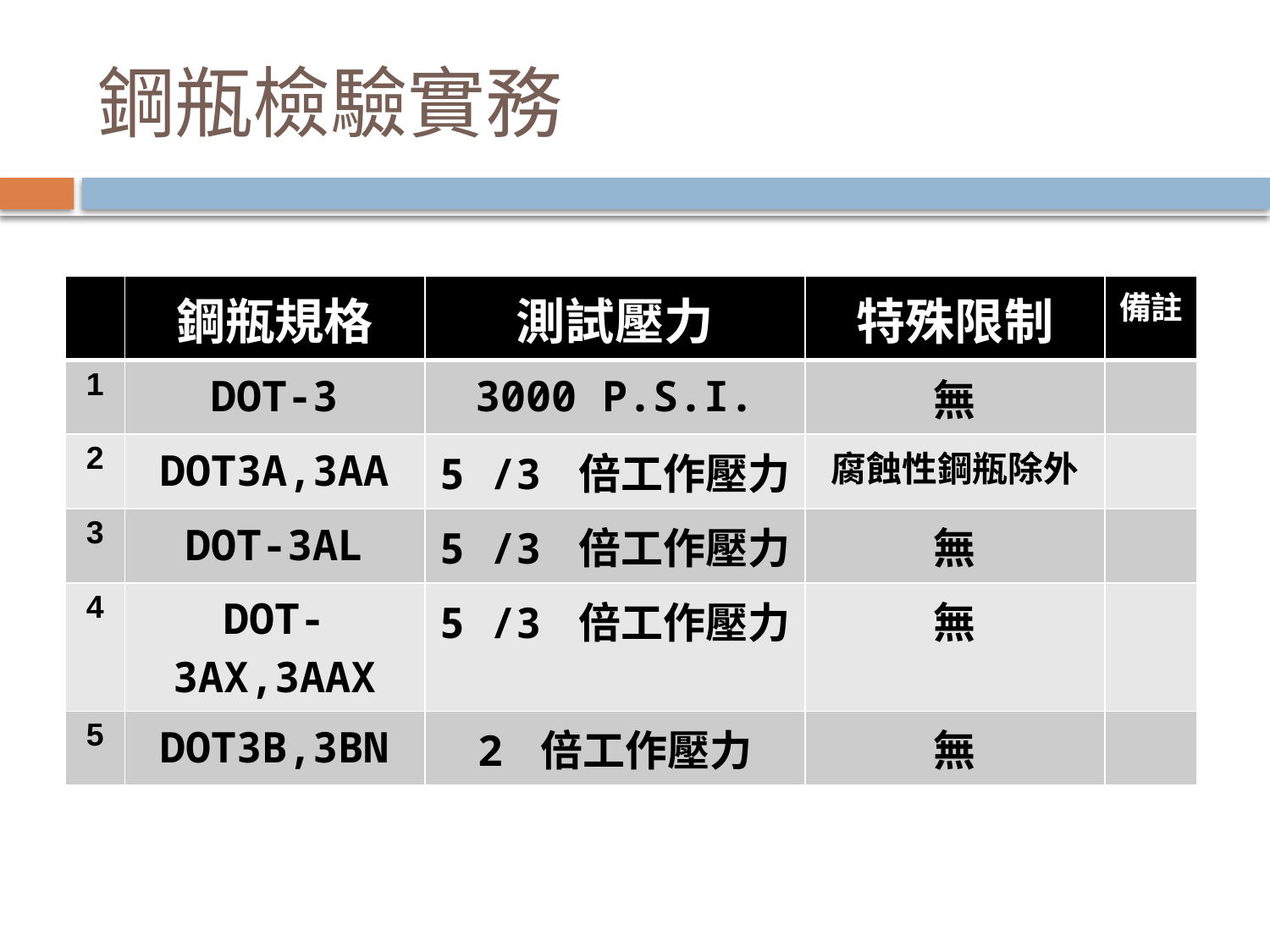

# 鋼瓶檢驗實務
|  | 鋼瓶規格 | 測試壓力 | 特殊限制 | 備註 |
| --- | --- | --- | --- | --- |
| 1 | DOT-3 | 3000 P.S.I. | 無 |  |
| 2 | DOT3A,3AA | 5 /3 倍工作壓力 | 腐蝕性鋼瓶除外 |  |
| 3 | DOT-3AL | 5 /3 倍工作壓力 | 無 |  |
| 4 | DOT-3AX,3AAX | 5 /3 倍工作壓力 | 無 |  |
| 5 | DOT3B,3BN | 2 倍工作壓力 | 無 |  |